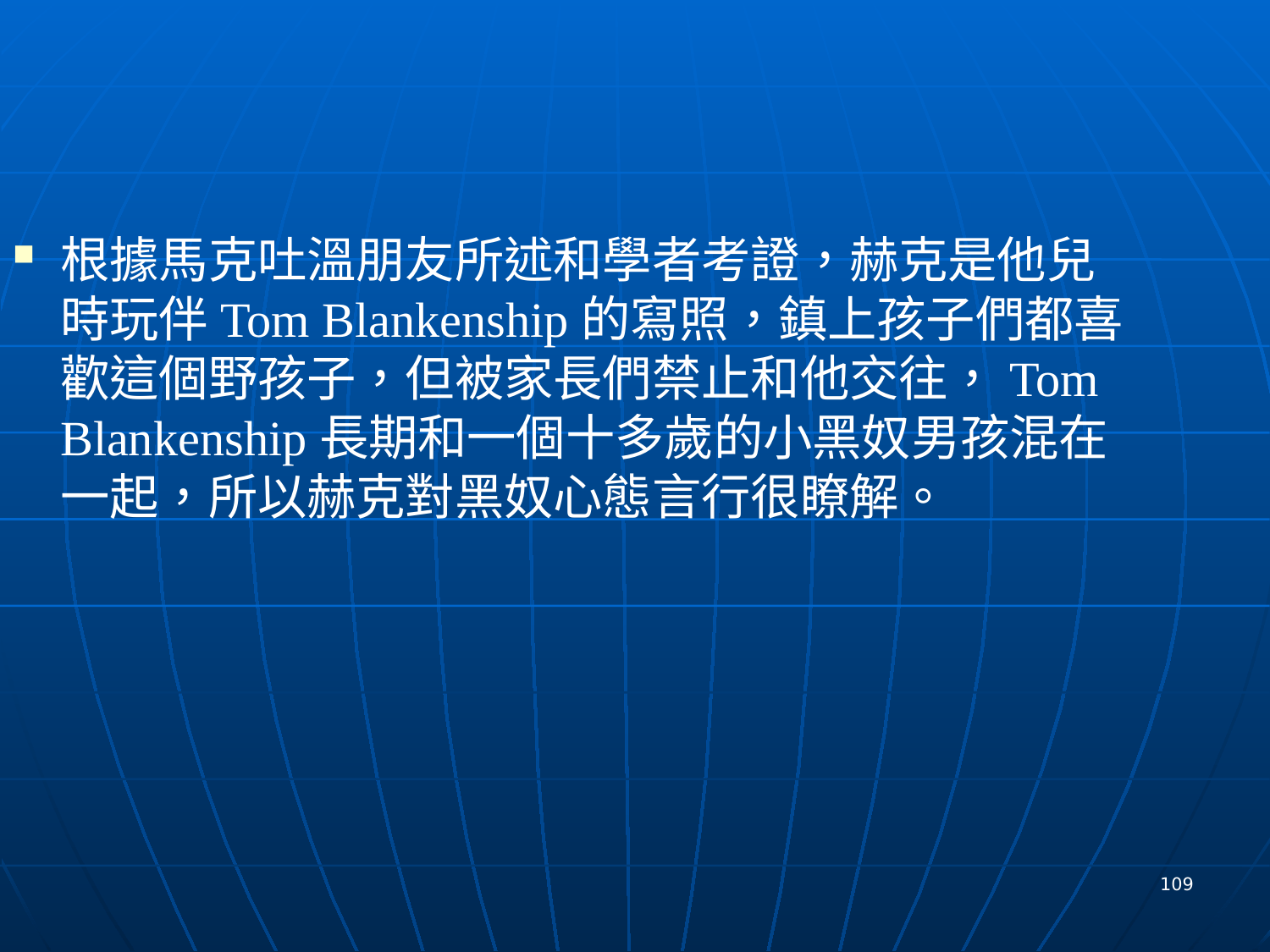

根據馬克吐溫朋友所述和學者考證，赫克是他兒時玩伴Tom Blankenship的寫照，鎮上孩子們都喜歡這個野孩子，但被家長們禁止和他交往，Tom Blankenship長期和一個十多歲的小黑奴男孩混在一起，所以赫克對黑奴心態言行很瞭解。

109